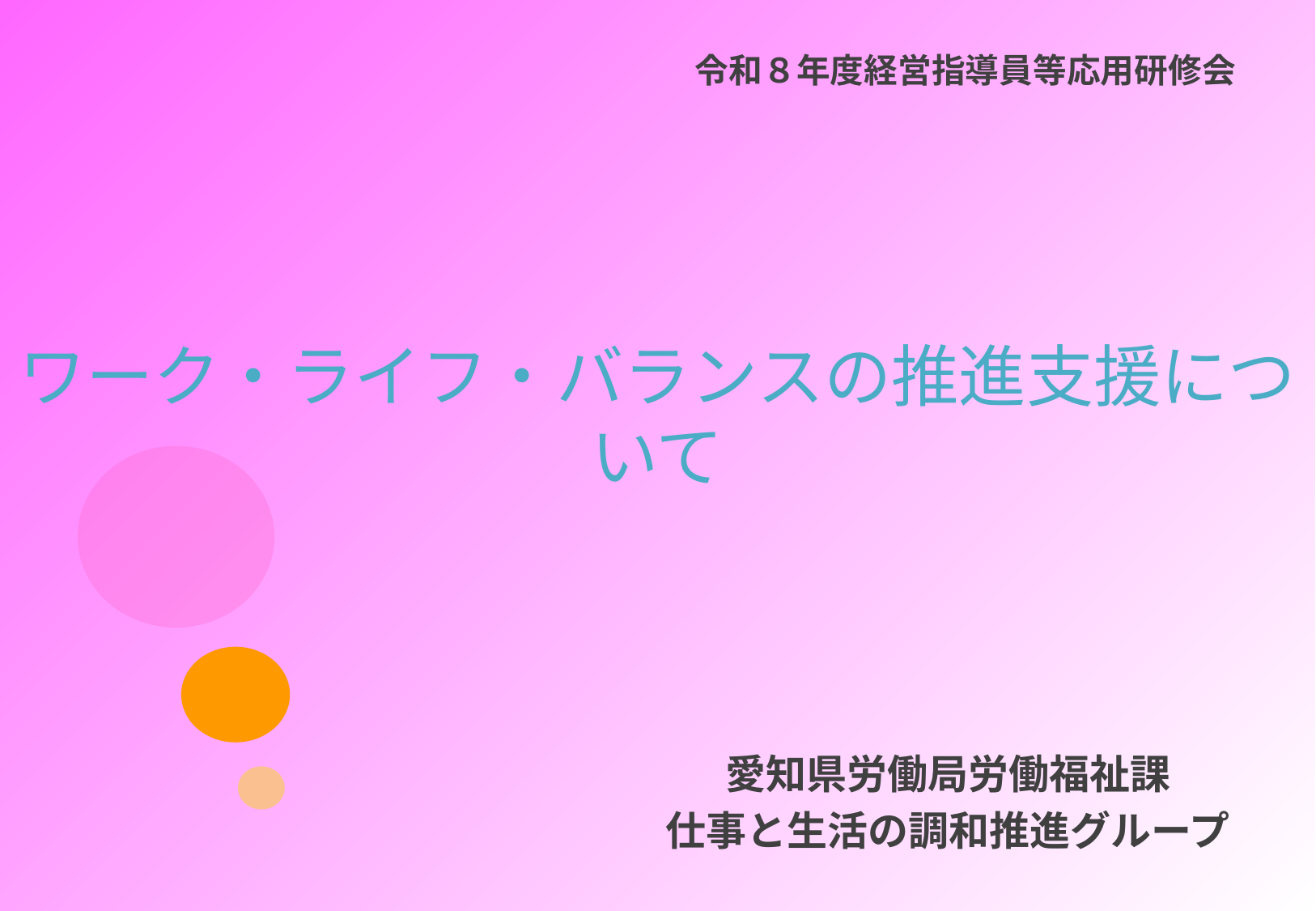

令和８年度経営指導員等応用研修会
# ワーク・ライフ・バランスの推進支援について

愛知県労働局労働福祉課
仕事と生活の調和推進グループ